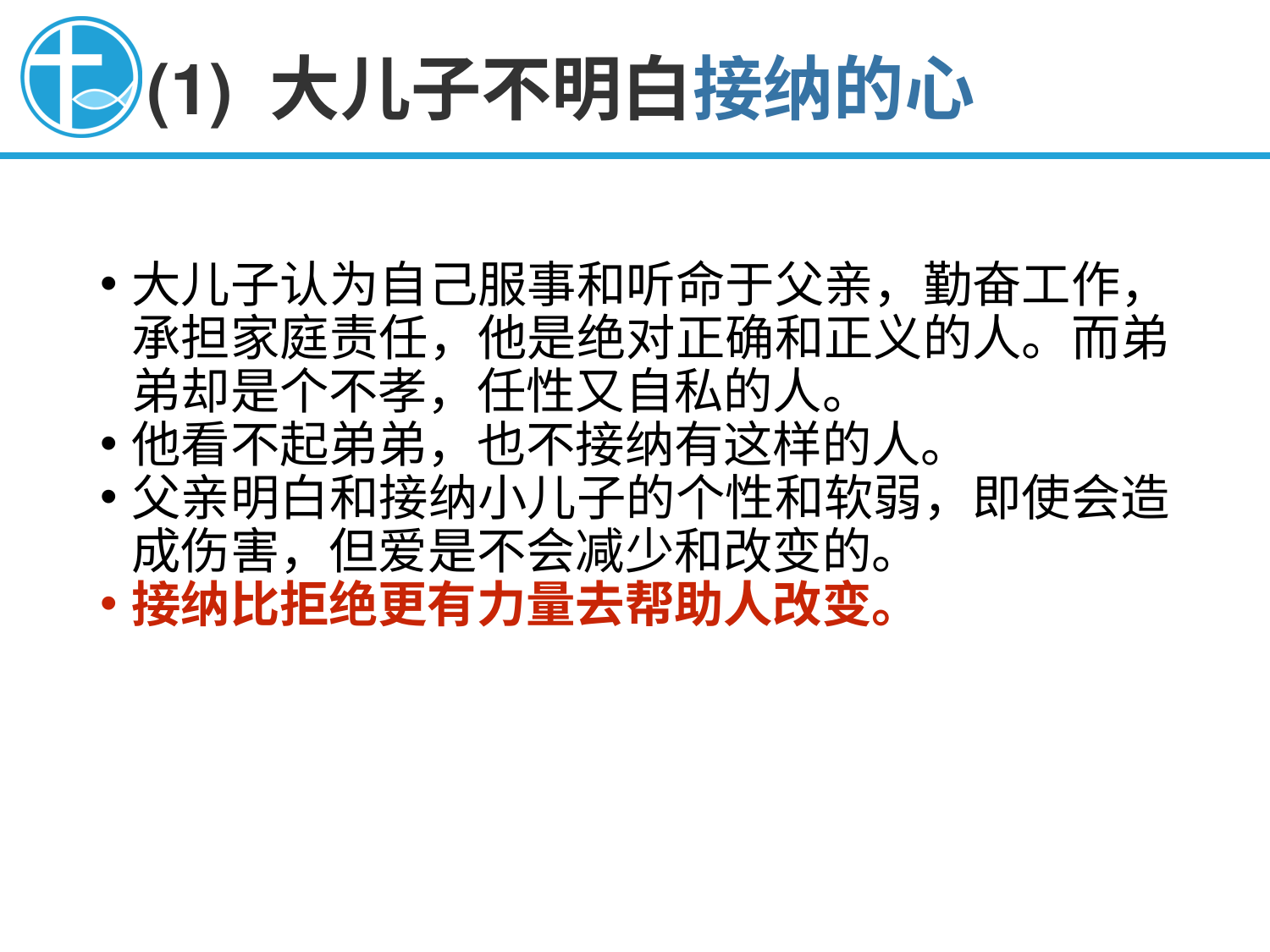

# (1) 大儿子不明白接纳的心
大儿子认为自己服事和听命于父亲，勤奋工作，承担家庭责任，他是绝对正确和正义的人。而弟弟却是个不孝，任性又自私的人。
他看不起弟弟，也不接纳有这样的人。
父亲明白和接纳小儿子的个性和软弱，即使会造成伤害，但爱是不会减少和改变的。
接纳比拒绝更有力量去帮助人改变。